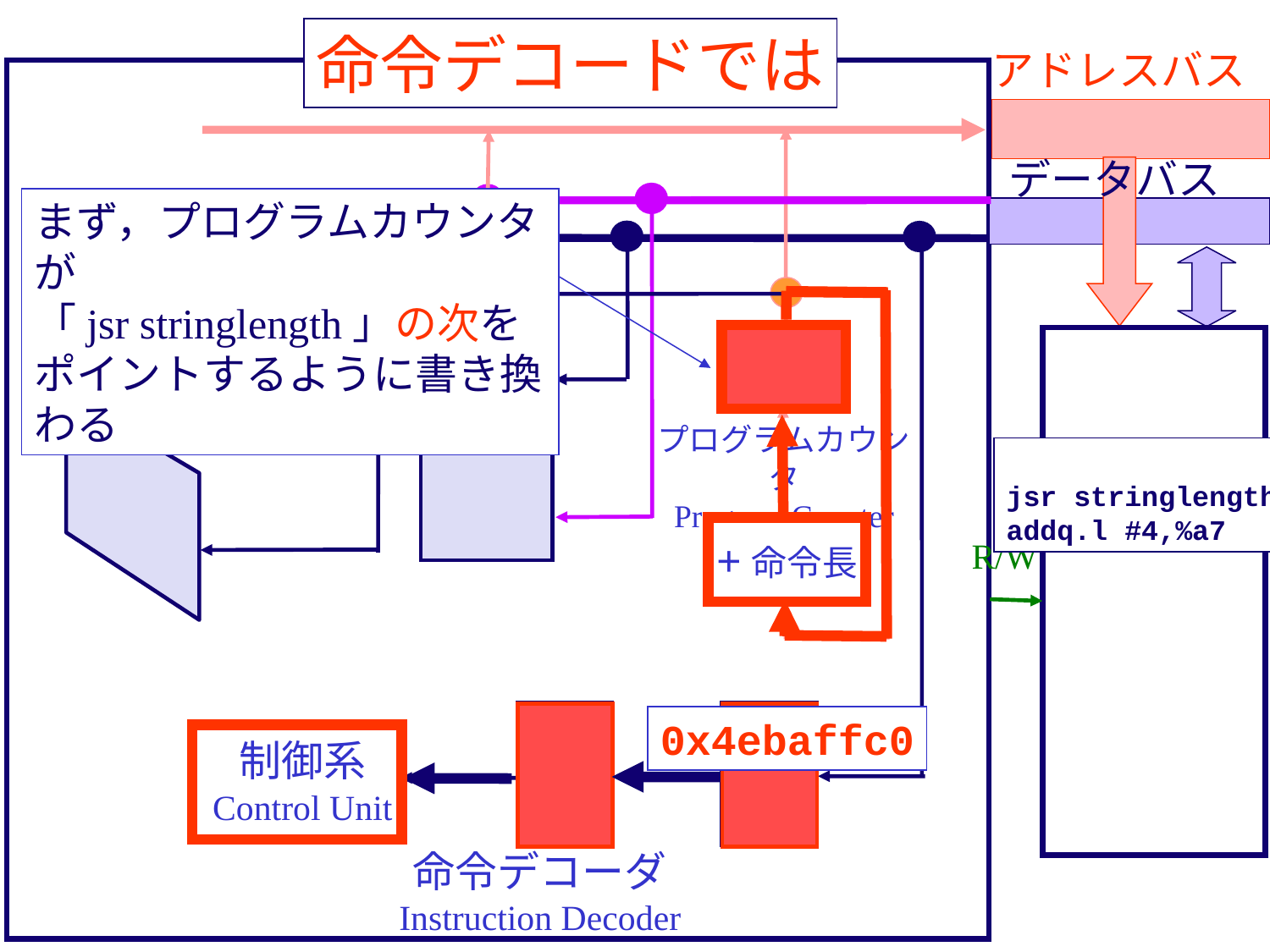

命令デコードでは
アドレスバス

データバス

まず，プログラムカウンタが
「jsr stringlength」の次をポイントするように書き換わる

プログラムカウンタ
Program Counter

jsr stringlength
addq.l #4,%a7

+命令長

R/W

0x4ebaffc0

制御系
Control Unit

命令デコーダ
Instruction Decoder